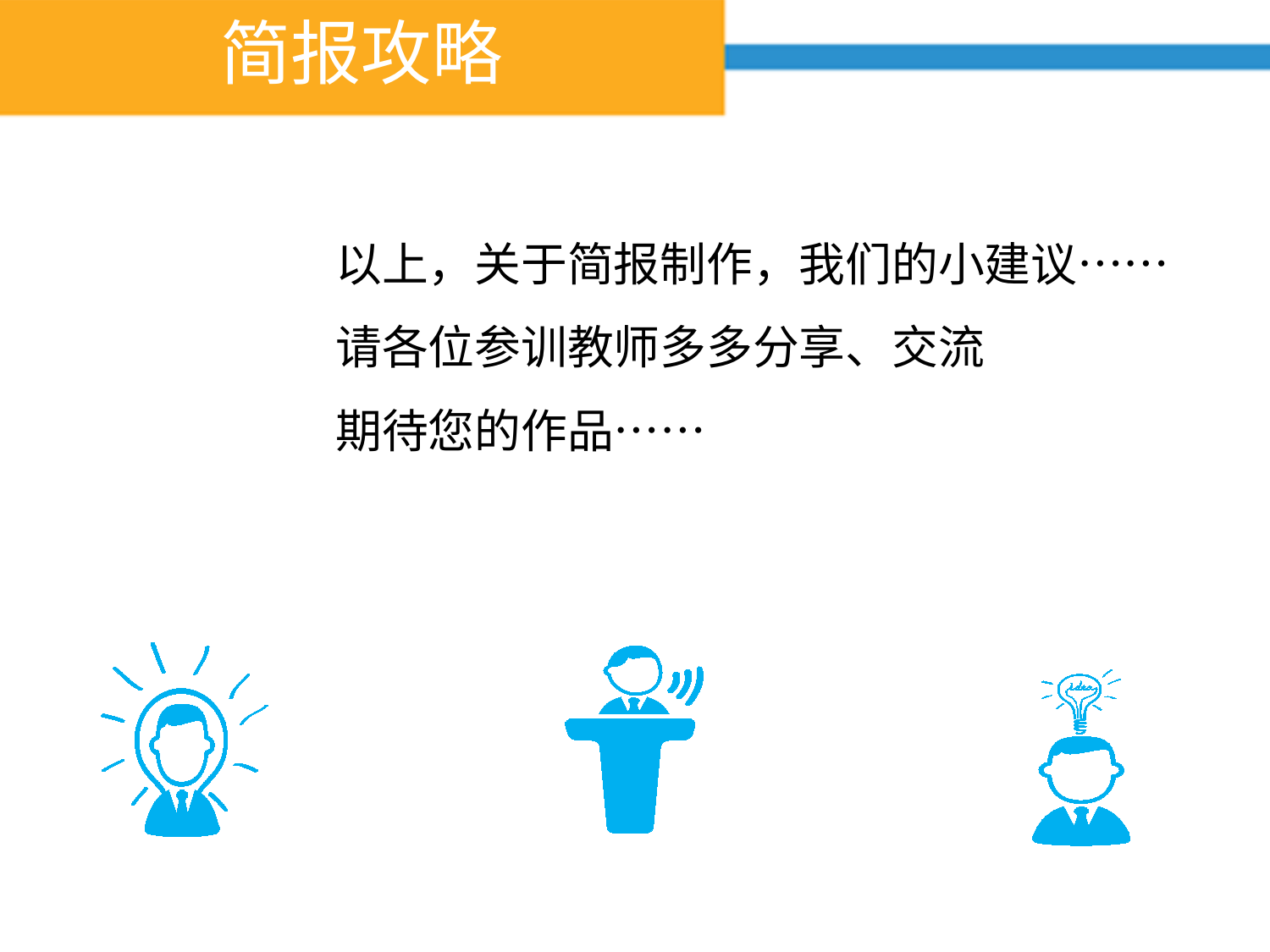

简报攻略
# 以上，关于简报制作，我们的小建议…… 请各位参训教师多多分享、交流 期待您的作品……